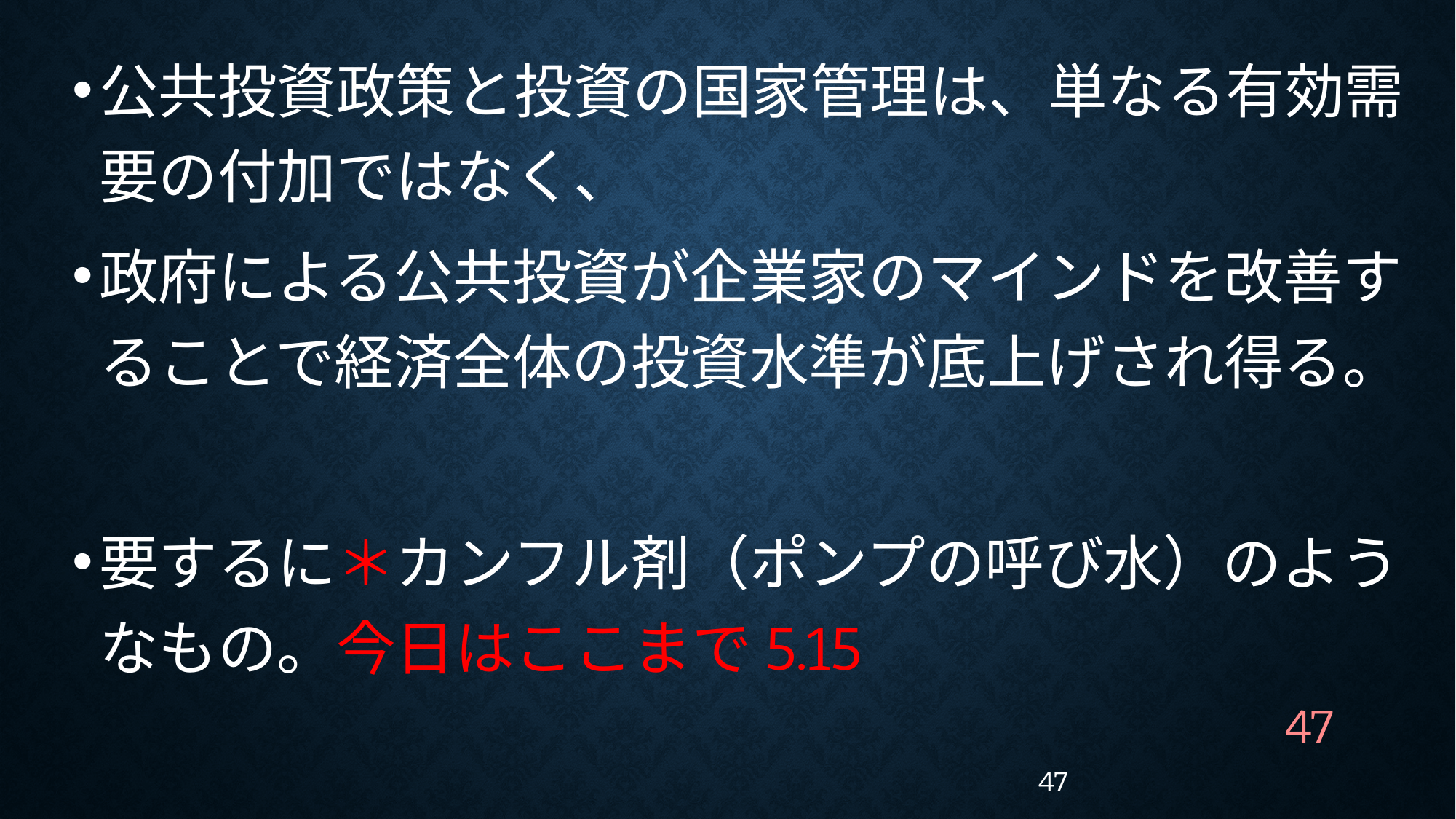

公共投資政策と投資の国家管理は、単なる有効需要の付加ではなく、
政府による公共投資が企業家のマインドを改善することで経済全体の投資水準が底上げされ得る。

要するに＊カンフル剤（ポンプの呼び水）のようなもの。今日はここまで5.15

47
47